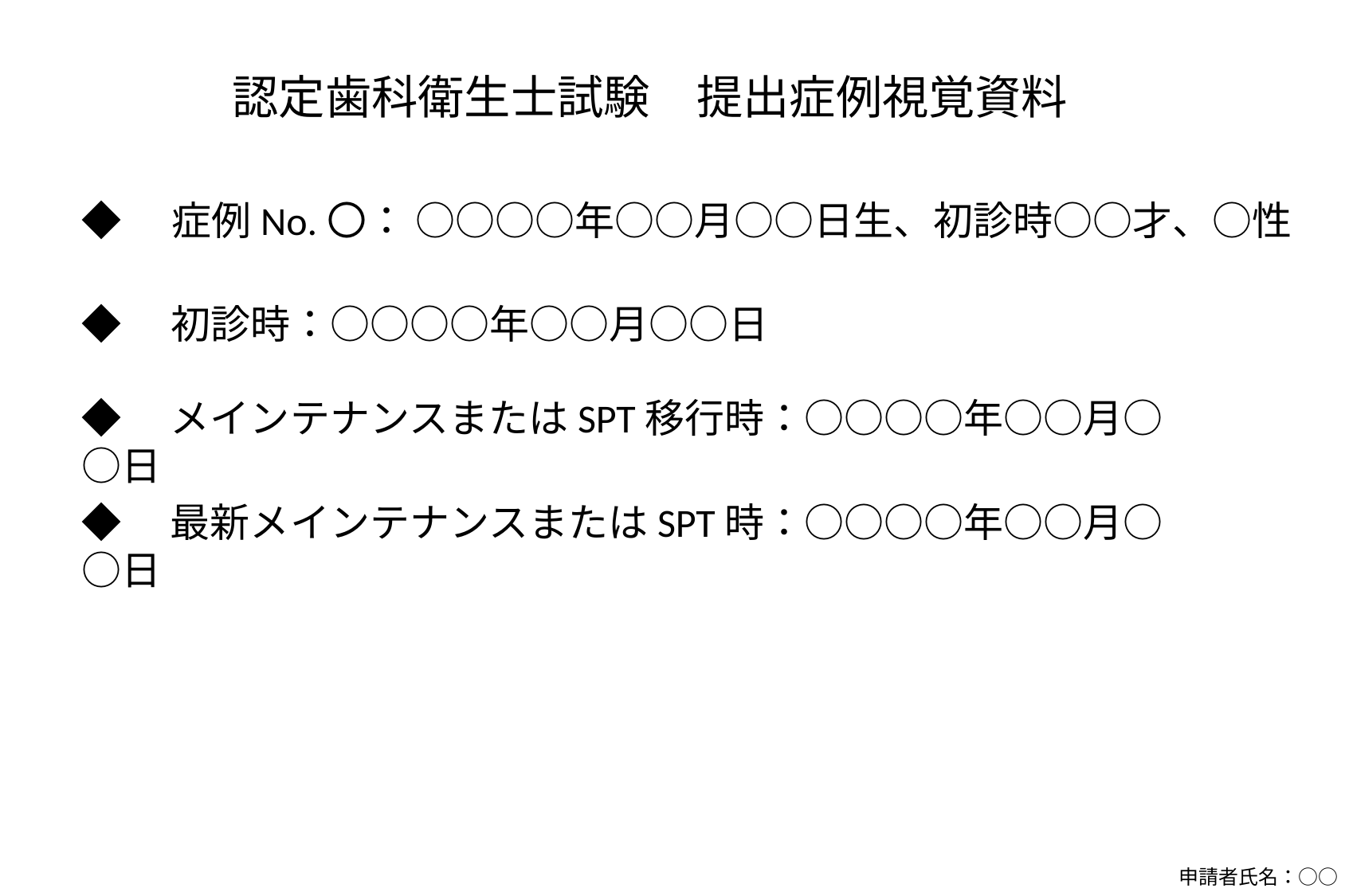

認定歯科衛生士試験　提出症例視覚資料
◆　症例No.〇： ○○○○年○○月○○日生、初診時○○才、○性
◆　初診時：○○○○年○○月○○日
◆　メインテナンスまたはSPT移行時：○○○○年○○月○○日
◆　最新メインテナンスまたはSPT時：○○○○年○○月○○日
申請者氏名：○○